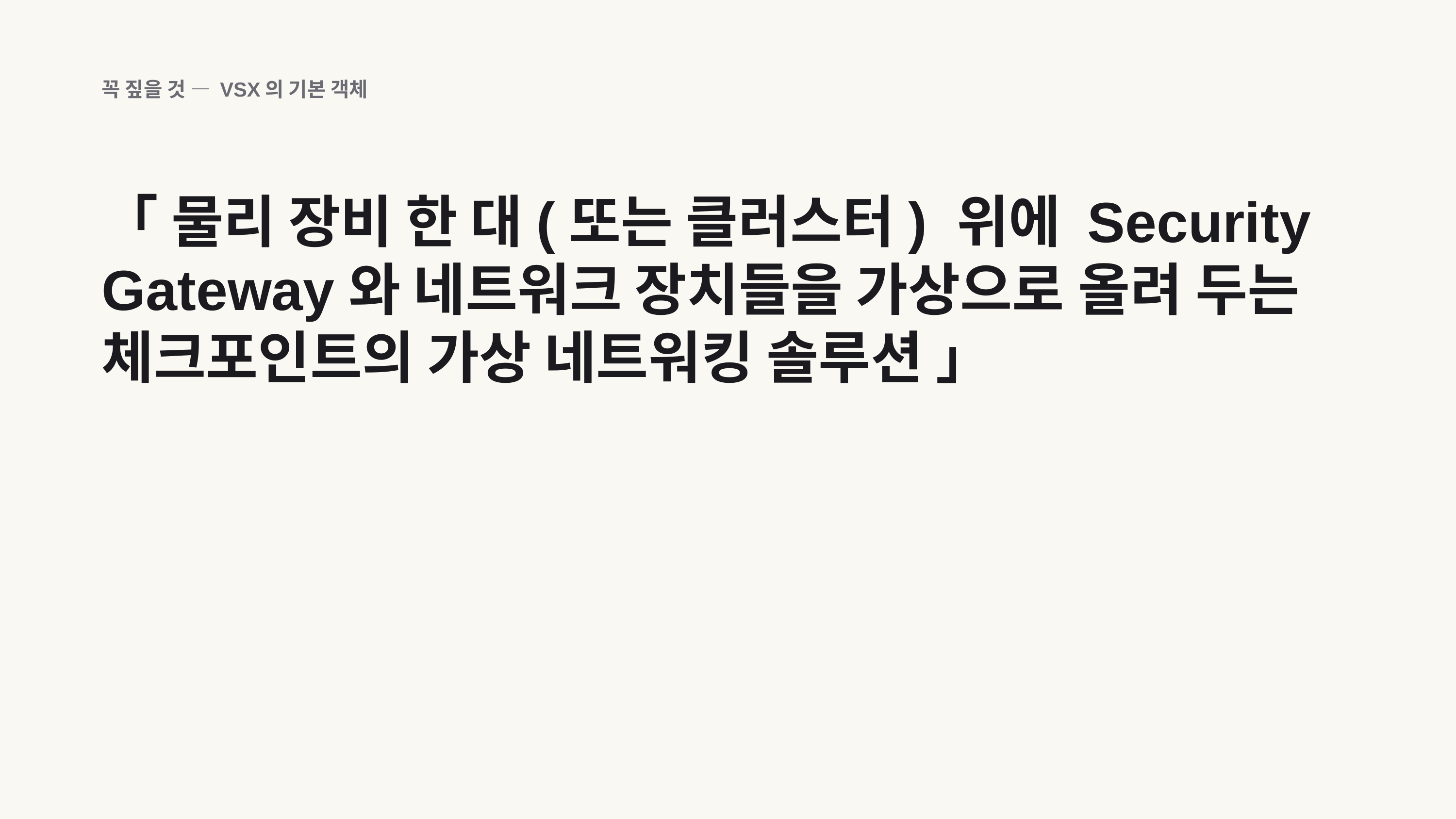

꼭 짚을 것 — VSX의 기본 객체
「 물리 장비 한 대(또는 클러스터) 위에 Security Gateway와 네트워크 장치들을 가상으로 올려 두는 체크포인트의 가상 네트워킹 솔루션 」